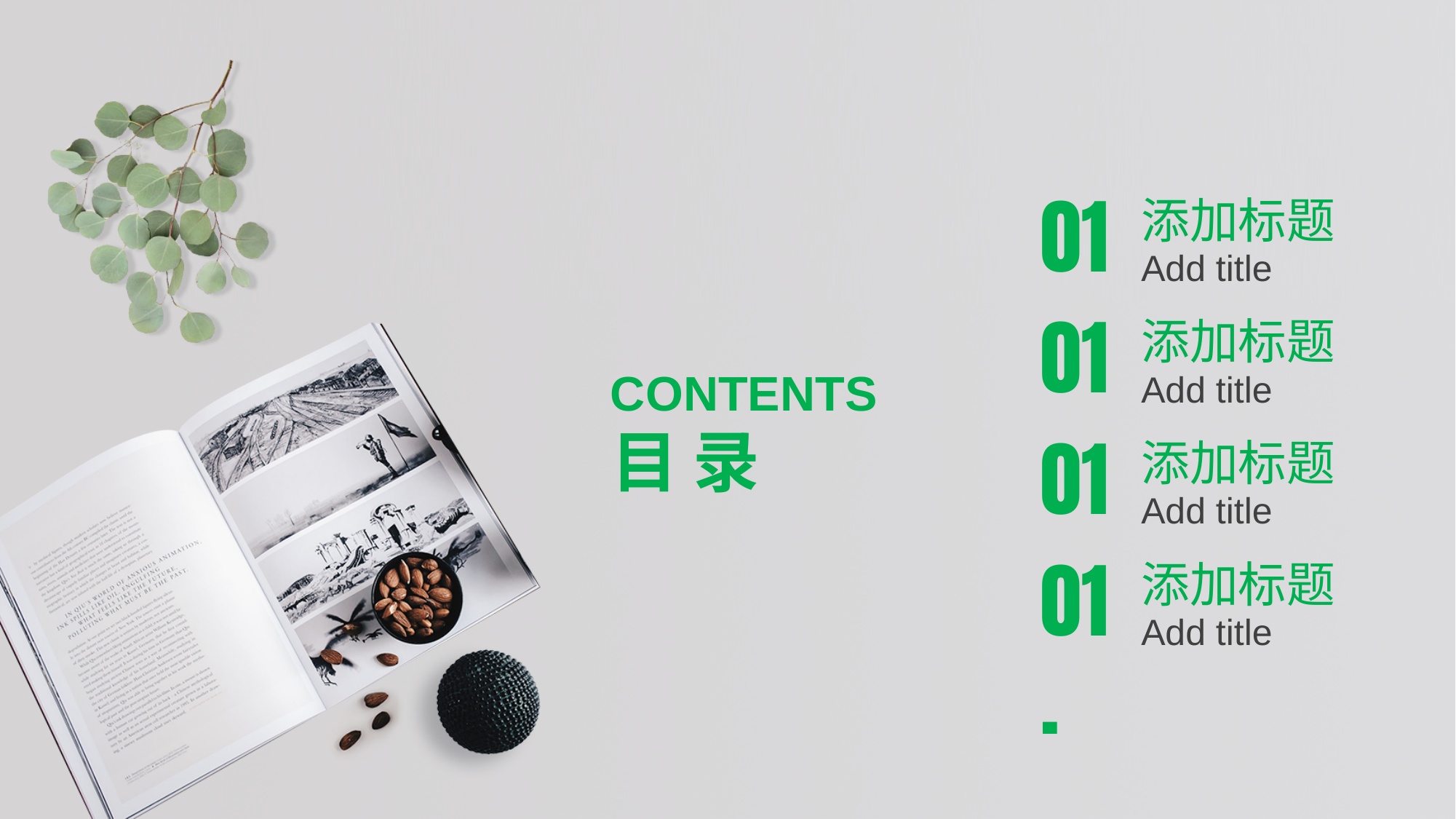

01.
添加标题
Add title
01.
添加标题
Add title
CONTENTS
目 录
01.
添加标题
Add title
01.
添加标题
Add title